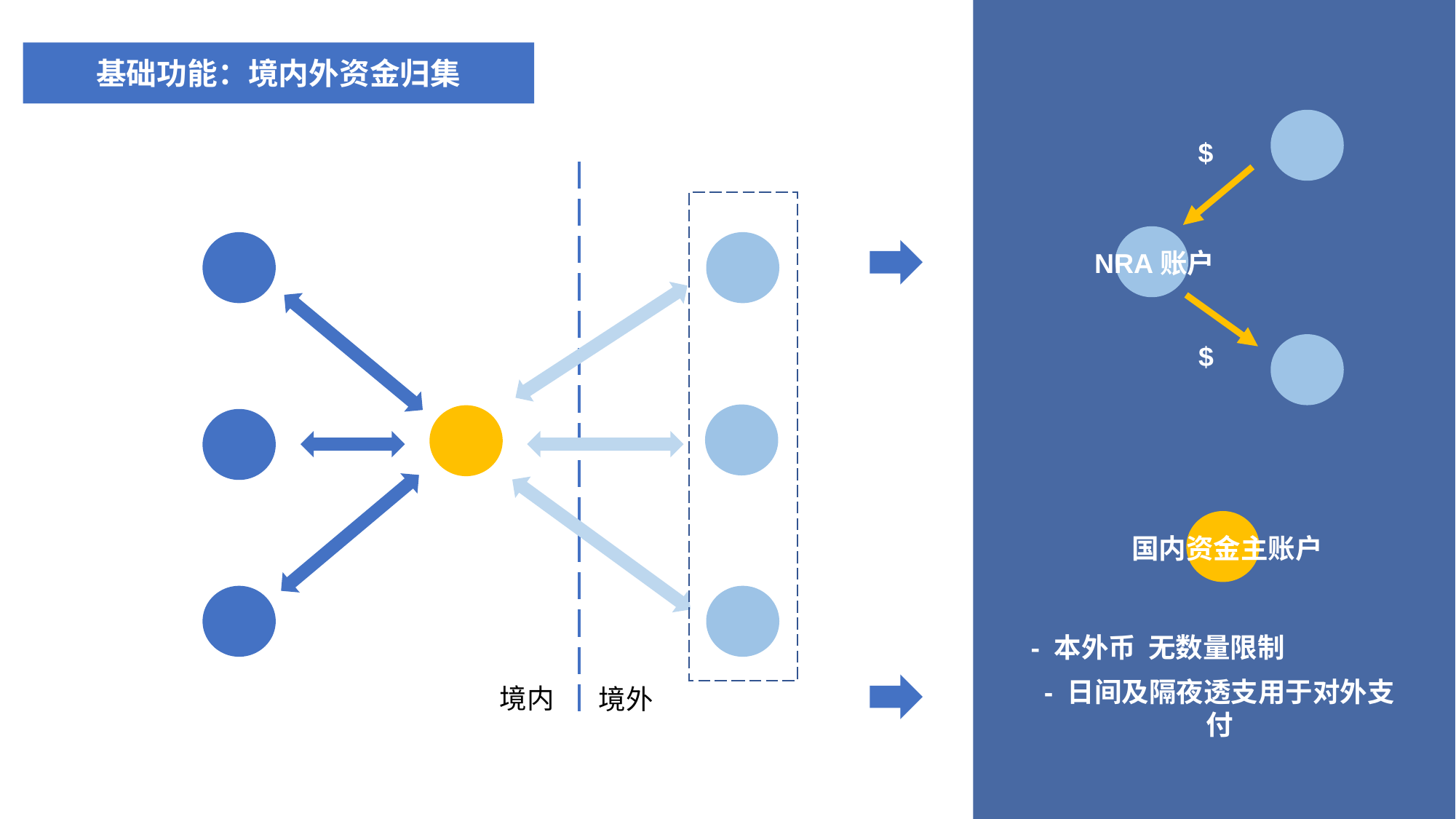

基础功能：境内外资金归集

$

NRA账户

$

国内资金主账户

- 本外币  无数量限制
- 日间及隔夜透支用于对外支付

境内
境外